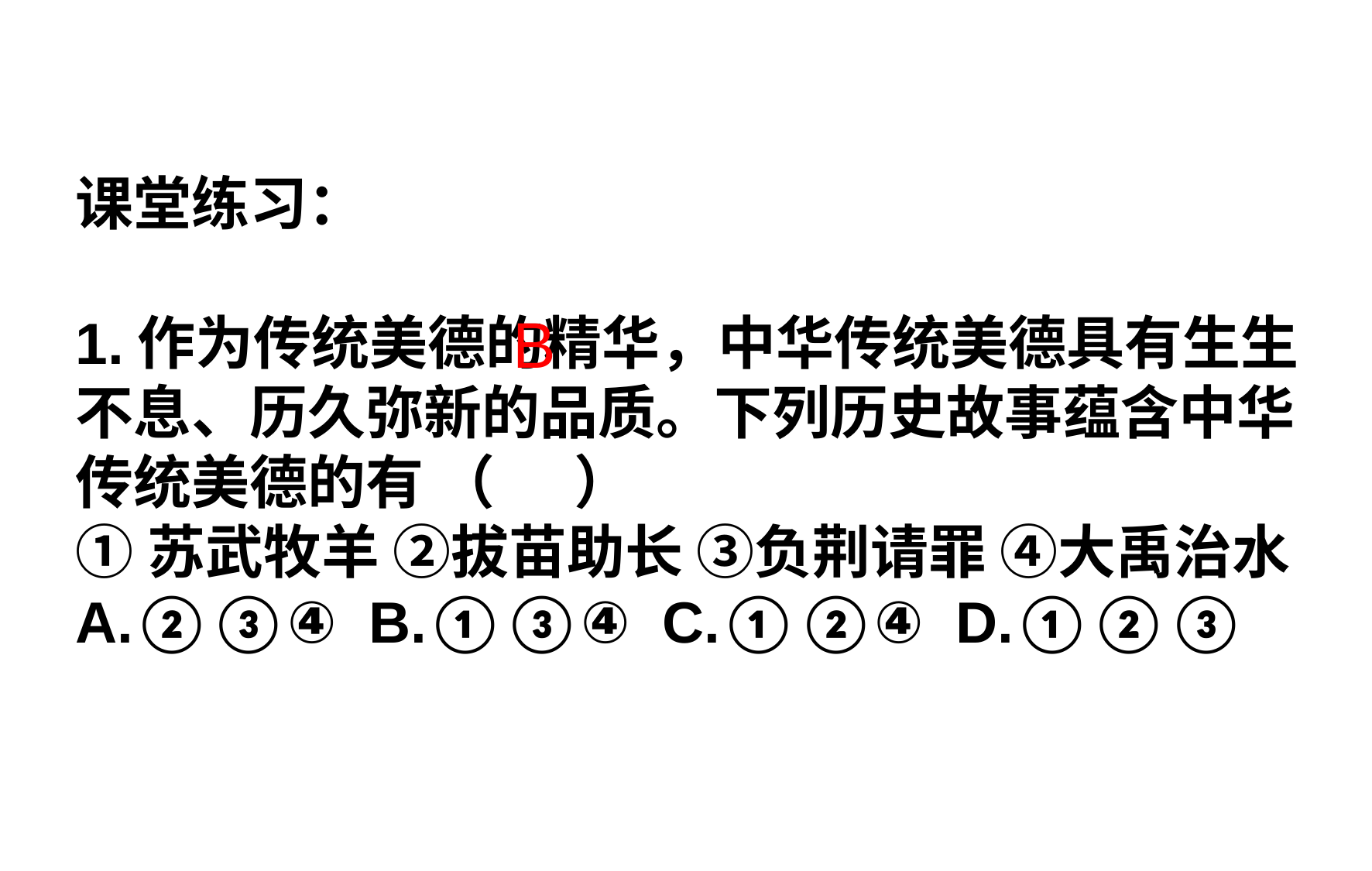

课堂练习：

1.作为传统美德的精华，中华传统美德具有生生不息、历久弥新的品质。下列历史故事蕴含中华传统美德的有 （      ）
①苏武牧羊 ②拔苗助长 ③负荆请罪 ④大禹治水
A.②③④  B.①③④  C.①②④  D.①②③
B